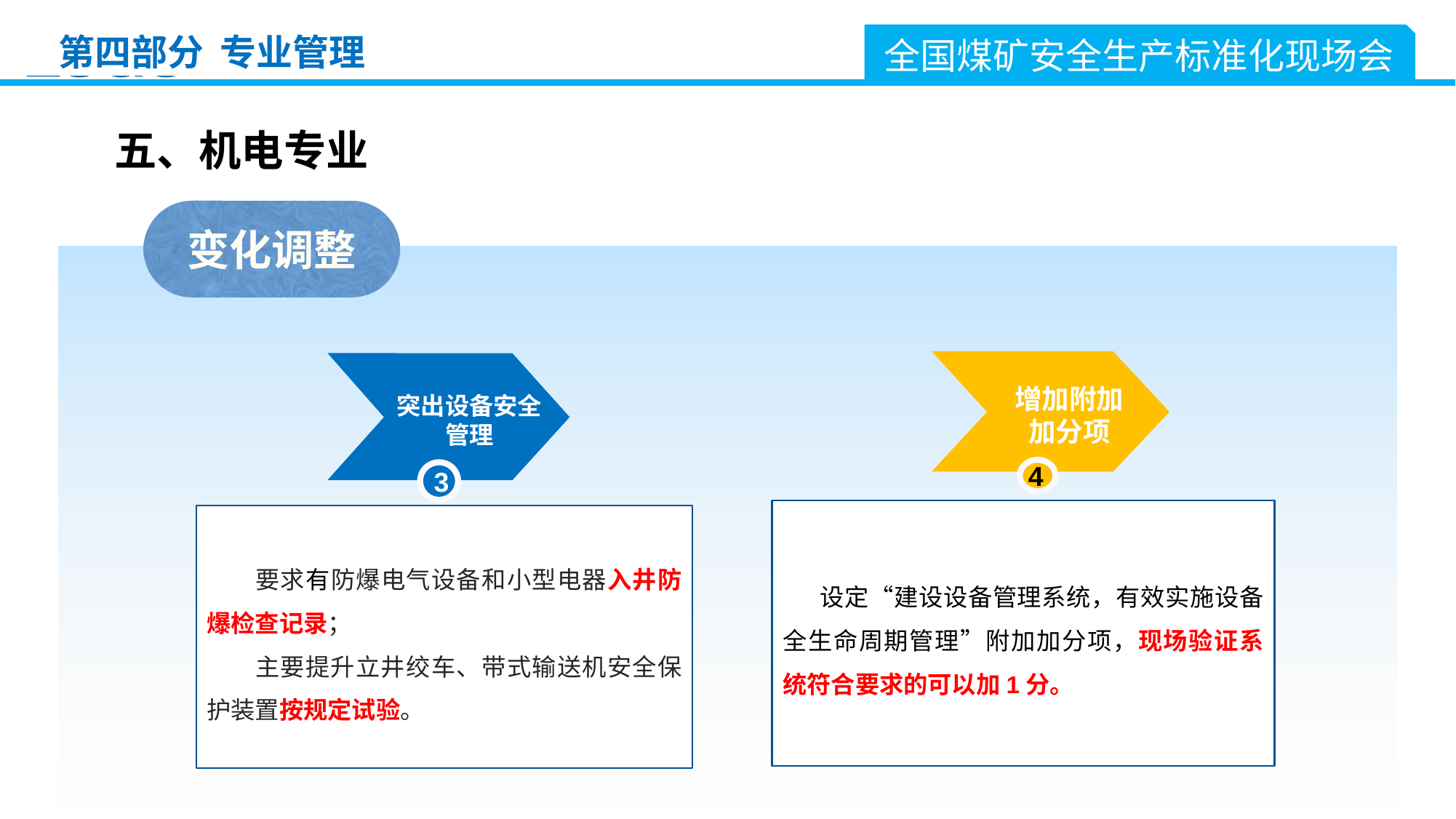

全国煤矿安全生产标准化现场会
第四部分  专业管理
五、机电专业
变化调整

增加附加
加分项

突出设备安全管理

4

3
      设定“建设设备管理系统，有效实施设备全生命周期管理”附加加分项，现场验证系统符合要求的可以加1分。
要求有防爆电气设备和小型电器入井防爆检查记录；
主要提升立井绞车、带式输送机安全保护装置按规定试验。